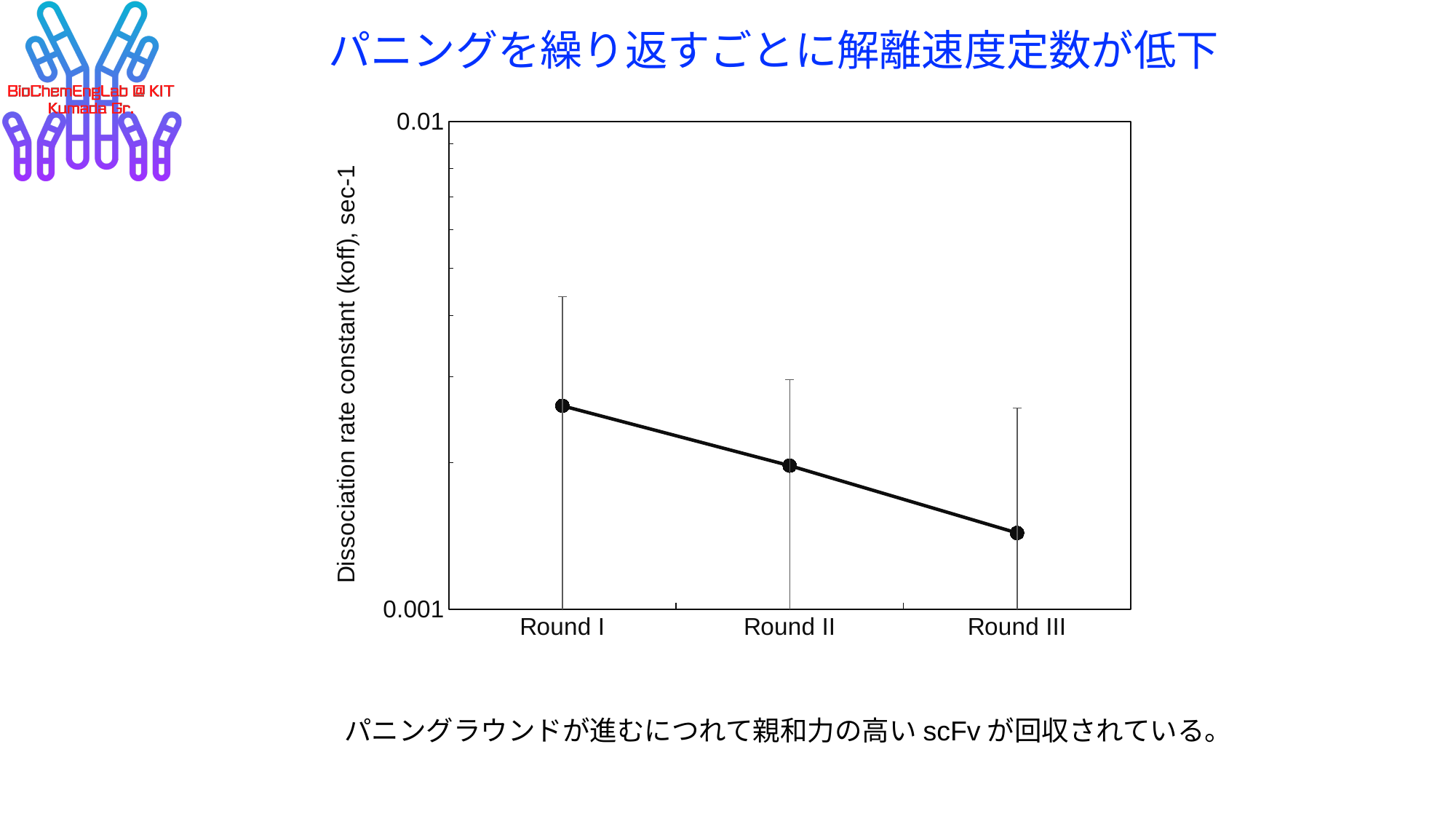

# パニングを繰り返すごとに解離速度定数が低下

### Chart

| Category |  |
|---|---|
| Round I | 0.0026143333333333327 |
| Round II | 0.001971154166666667 |
| Round III | 0.0014349108108108108 |
パニングラウンドが進むにつれて親和力の高いscFvが回収されている。